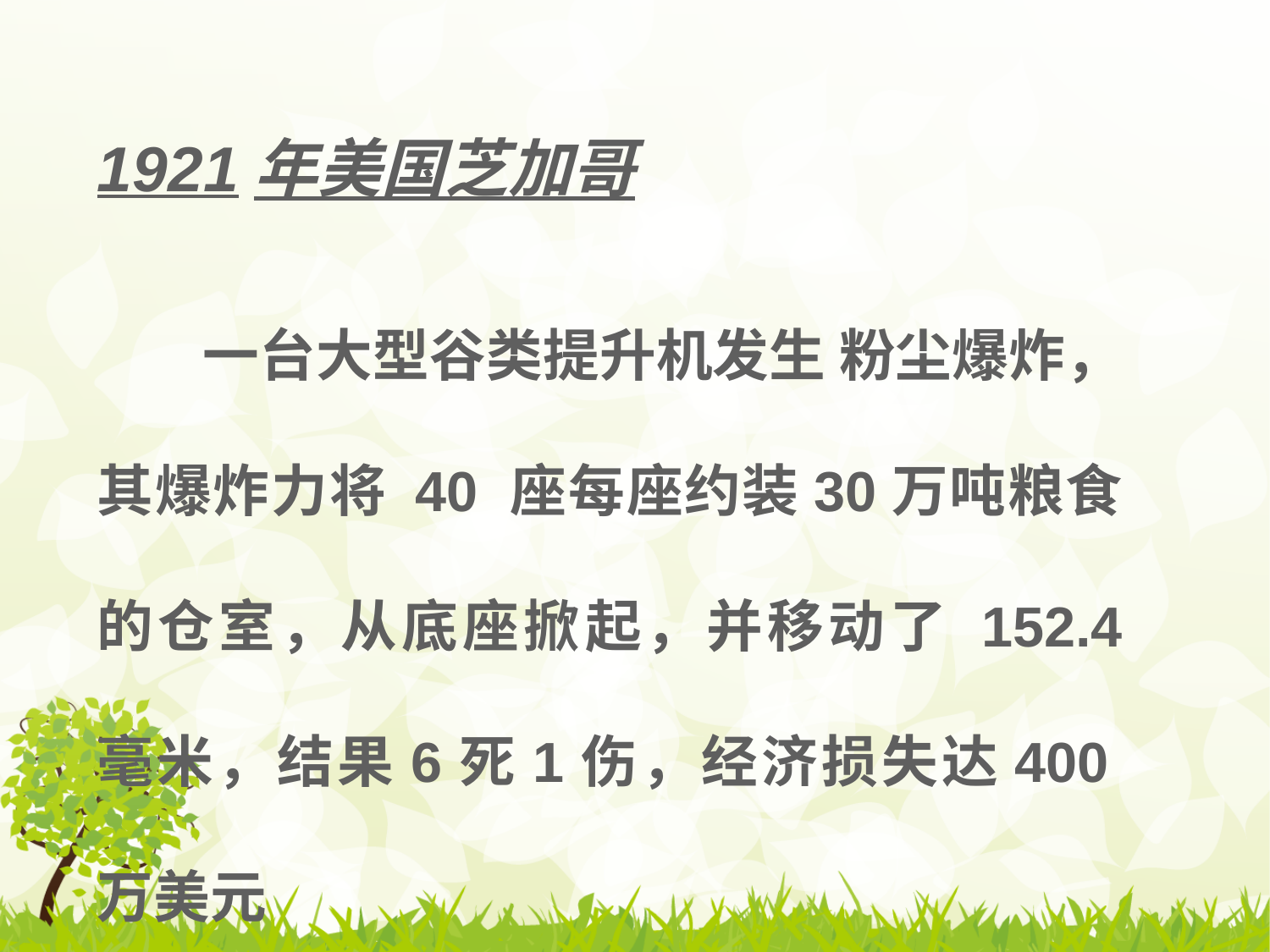

1921年美国芝加哥
       一台大型谷类提升机发生 粉尘爆炸，其爆炸力将 40 座每座约装30万吨粮食的仓室，从底座掀起，并移动了 152.4 毫米，结果6死1伤，经济损失达400万美元